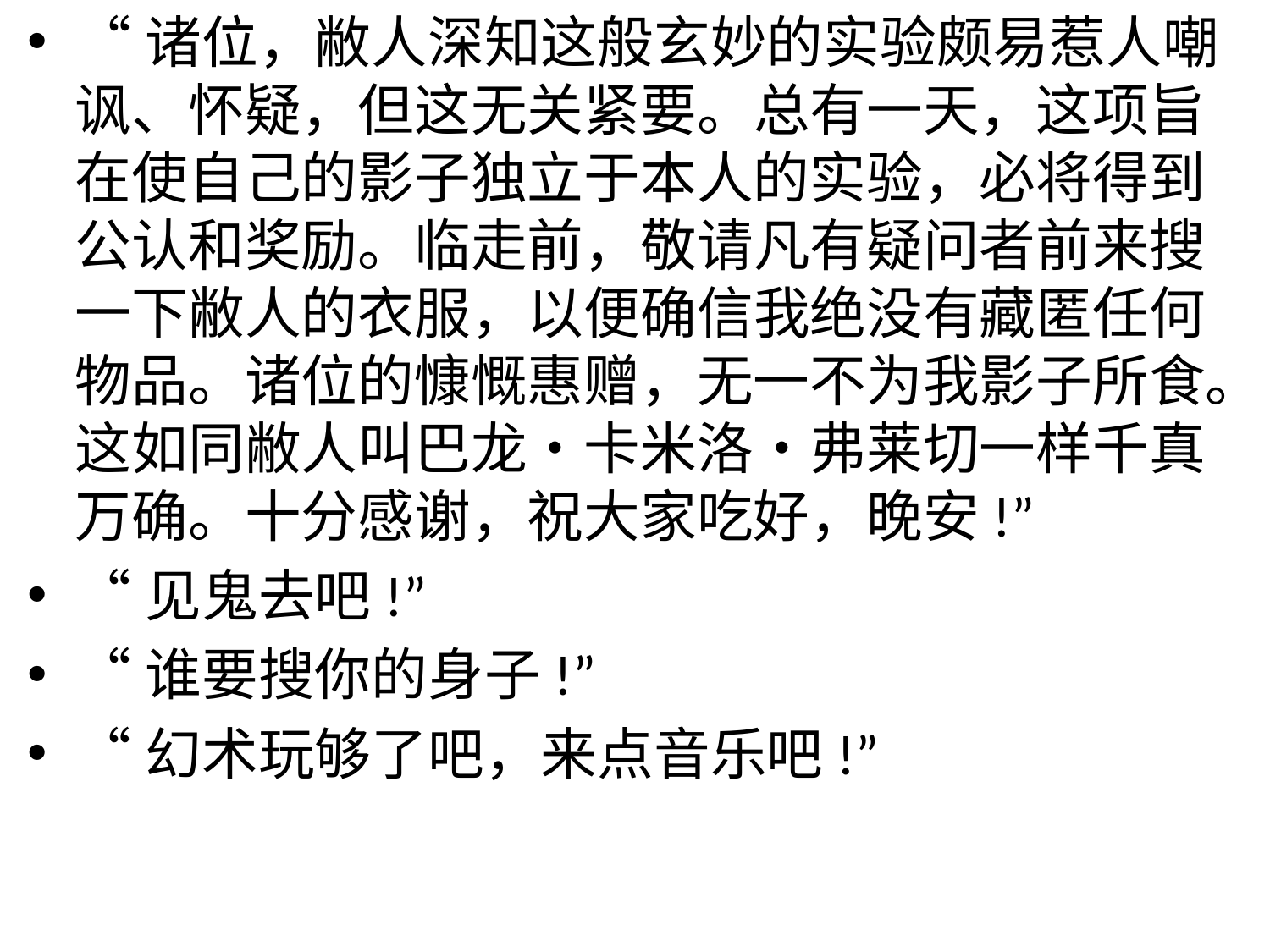

“诸位，敝人深知这般玄妙的实验颇易惹人嘲讽、怀疑，但这无关紧要。总有一天，这项旨在使自己的影子独立于本人的实验，必将得到公认和奖励。临走前，敬请凡有疑问者前来搜一下敝人的衣服，以便确信我绝没有藏匿任何物品。诸位的慷慨惠赠，无一不为我影子所食。这如同敝人叫巴龙•卡米洛•弗莱切一样千真万确。十分感谢，祝大家吃好，晚安!”
“见鬼去吧!”
“谁要搜你的身子!”
“幻术玩够了吧，来点音乐吧!”